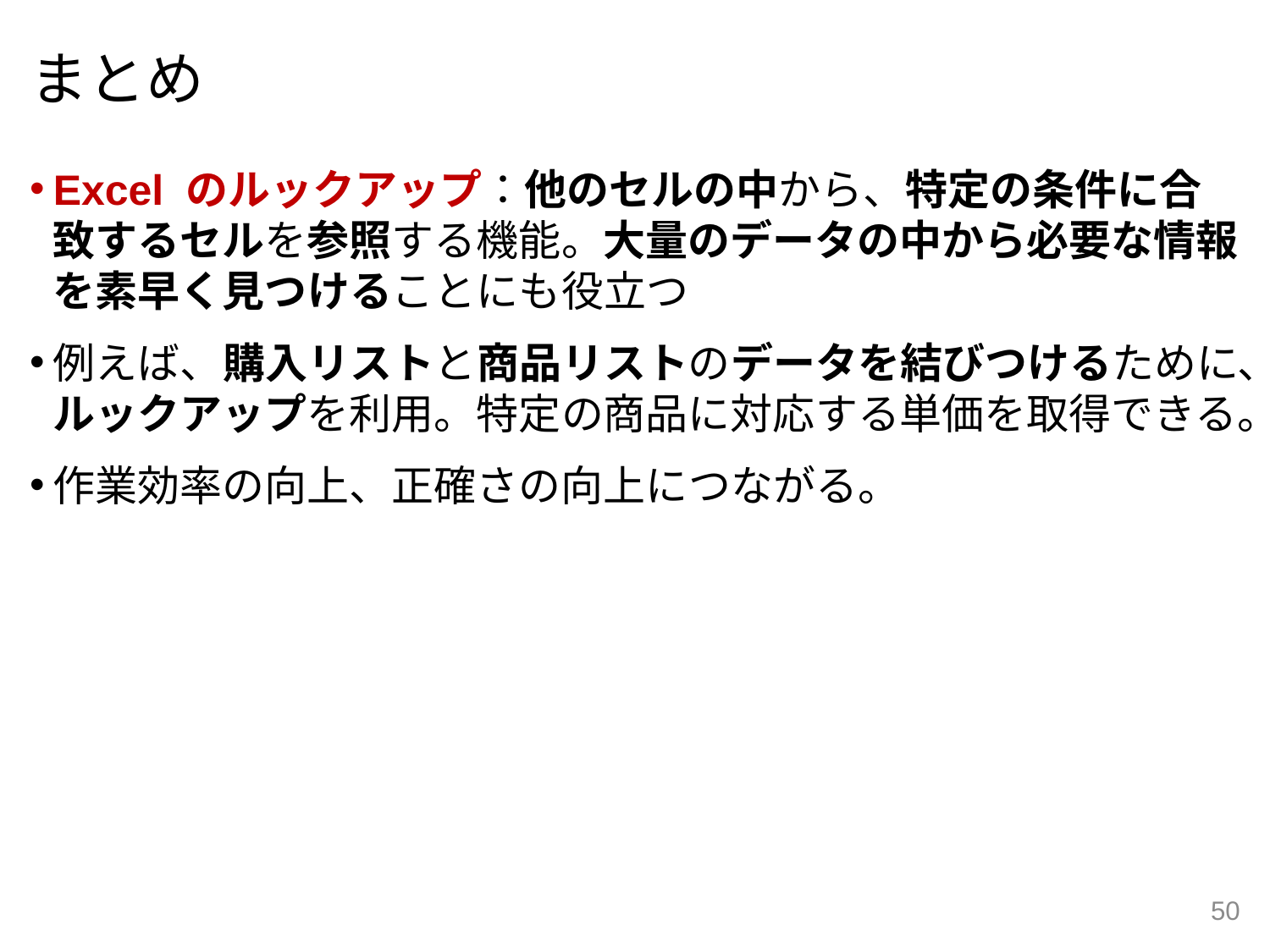

# まとめ
Excel のルックアップ：他のセルの中から、特定の条件に合致するセルを参照する機能。大量のデータの中から必要な情報を素早く見つけることにも役立つ
例えば、購入リストと商品リストのデータを結びつけるために、ルックアップを利用。特定の商品に対応する単価を取得できる。
作業効率の向上、正確さの向上につながる。
50